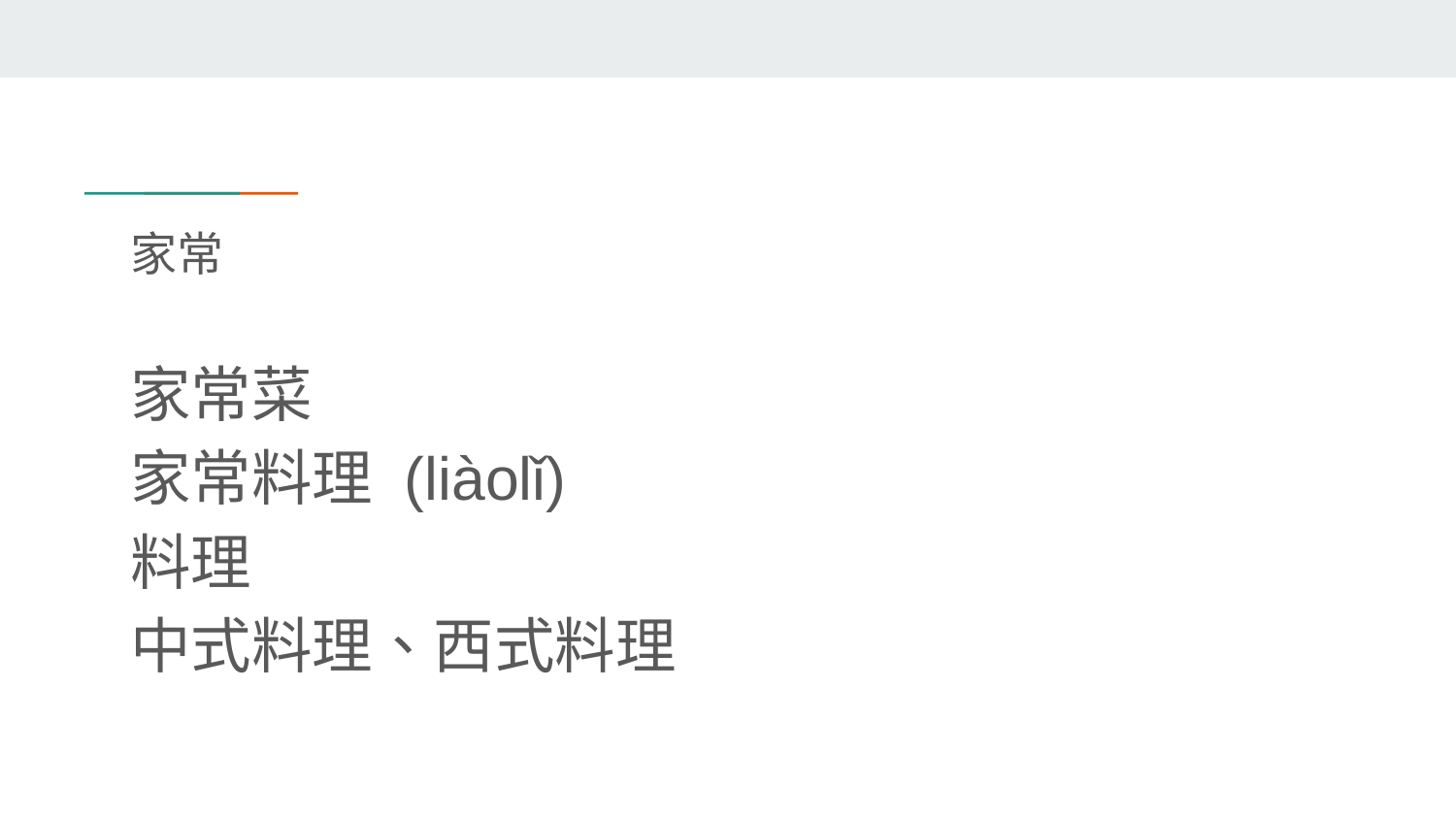

# 家常
家常菜
家常料理 (liàolǐ)
料理
中式料理、西式料理